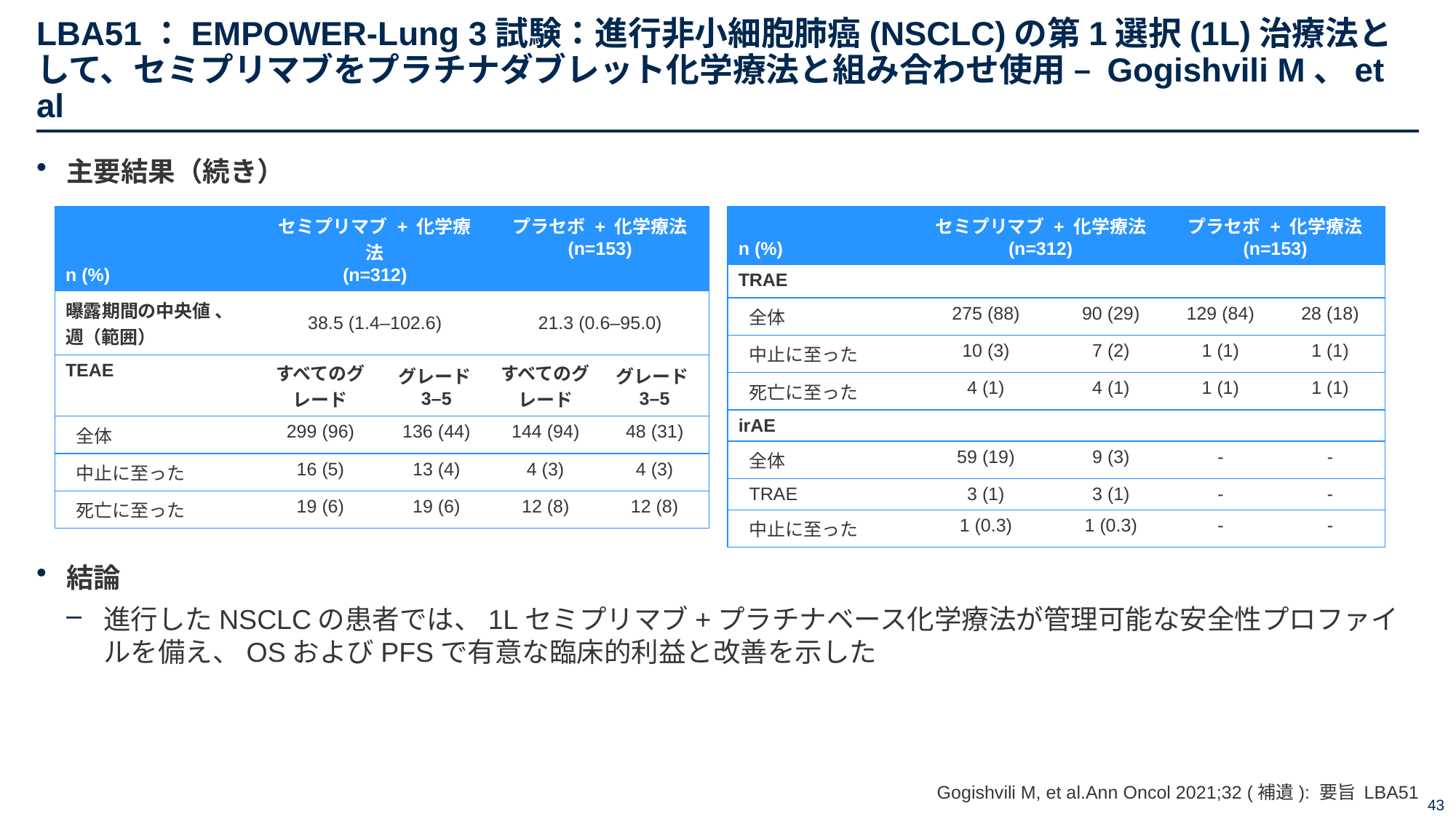

# LBA51：EMPOWER-Lung 3試験：進行非小細胞肺癌(NSCLC)の第1選択(1L)治療法として、セミプリマブをプラチナダブレット化学療法と組み合わせ使用 – Gogishvili M、et al
主要結果（続き）
結論
進行したNSCLCの患者では、1Lセミプリマブ+プラチナベース化学療法が管理可能な安全性プロファイルを備え、OSおよびPFSで有意な臨床的利益と改善を示した
| n (%) | セミプリマブ + 化学療法 (n=312) |  | プラセボ + 化学療法 (n=153) |  |
| --- | --- | --- | --- | --- |
| 曝露期間の中央値 、 週（範囲） | 38.5 (1.4–102.6) |  | 21.3 (0.6–95.0) |  |
| TEAE | すべてのグレード | グレード 3–5 | すべてのグレード | グレード 3–5 |
| 全体 | 299 (96) | 136 (44) | 144 (94) | 48 (31) |
| 中止に至った | 16 (5) | 13 (4) | 4 (3) | 4 (3) |
| 死亡に至った | 19 (6) | 19 (6) | 12 (8) | 12 (8) |
| n (%) | セミプリマブ + 化学療法 (n=312) |  | プラセボ + 化学療法 (n=153) |  |
| --- | --- | --- | --- | --- |
| TRAE |  |  |  |  |
| 全体 | 275 (88) | 90 (29) | 129 (84) | 28 (18) |
| 中止に至った | 10 (3) | 7 (2) | 1 (1) | 1 (1) |
| 死亡に至った | 4 (1) | 4 (1) | 1 (1) | 1 (1) |
| irAE |  |  |  |  |
| 全体 | 59 (19) | 9 (3) | - | - |
| TRAE | 3 (1) | 3 (1) | - | - |
| 中止に至った | 1 (0.3) | 1 (0.3) | - | - |
Gogishvili M, et al.Ann Oncol 2021;32 (補遺): 要旨 LBA51